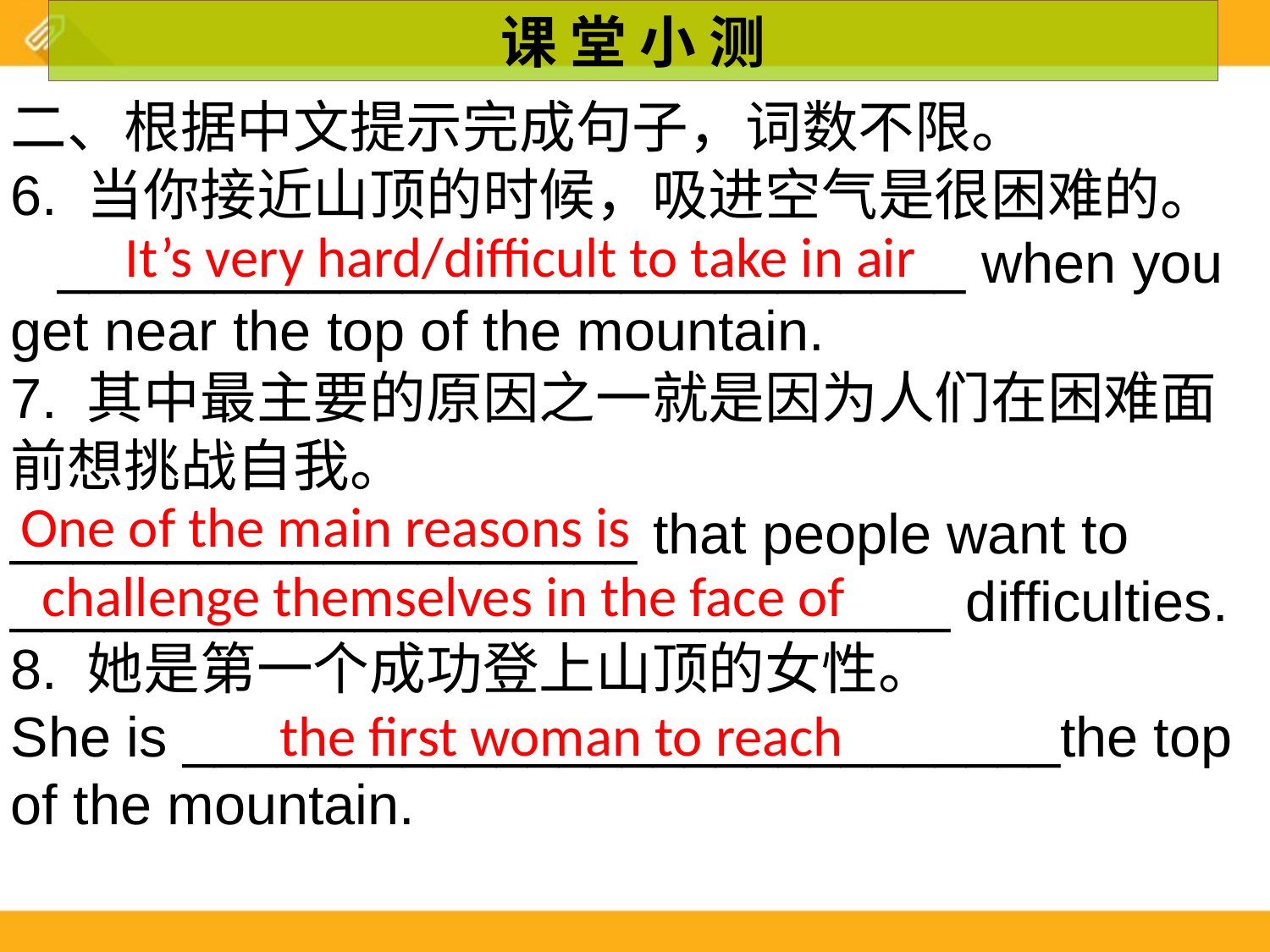

课 堂 小 测
二、根据中文提示完成句子，词数不限。
6. 当你接近山顶的时候，吸进空气是很困难的。
   _____________________________ when you get near the top of the mountain.
7. 其中最主要的原因之一就是因为人们在困难面前想挑战自我。
____________________ that people want to ______________________________ difficulties.
8. 她是第一个成功登上山顶的女性。
She is ____________________________the top of the mountain.
It’s very hard/difficult to take in air
One of the main reasons is
challenge themselves in the face of
the first woman to reach